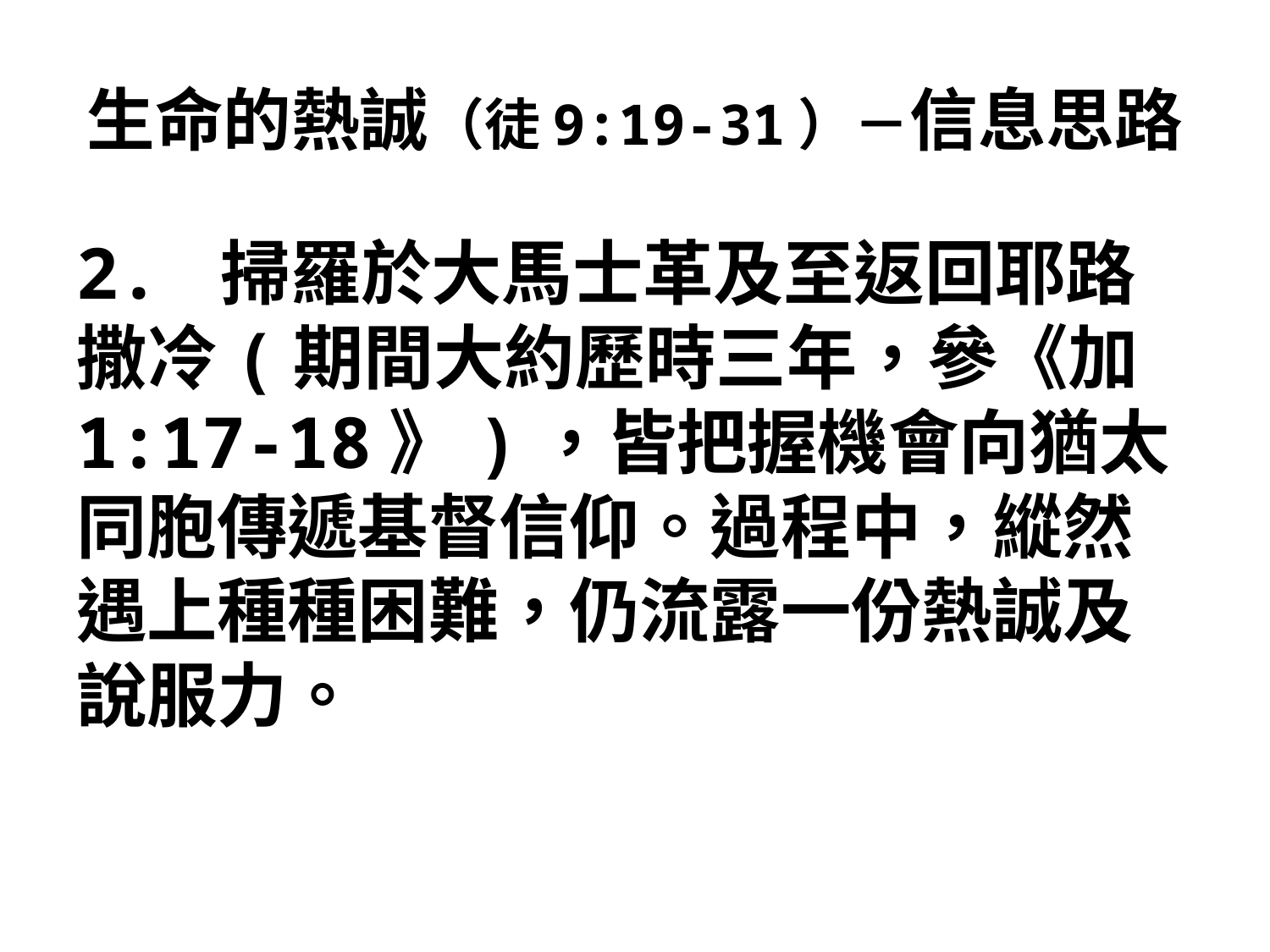

# 生命的熱誠（徒9:19-31）－信息思路
2. 掃羅於大馬士革及至返回耶路撒冷(期間大約歷時三年，參《加1:17-18》)，皆把握機會向猶太同胞傳遞基督信仰。過程中，縱然遇上種種困難，仍流露一份熱誠及說服力。